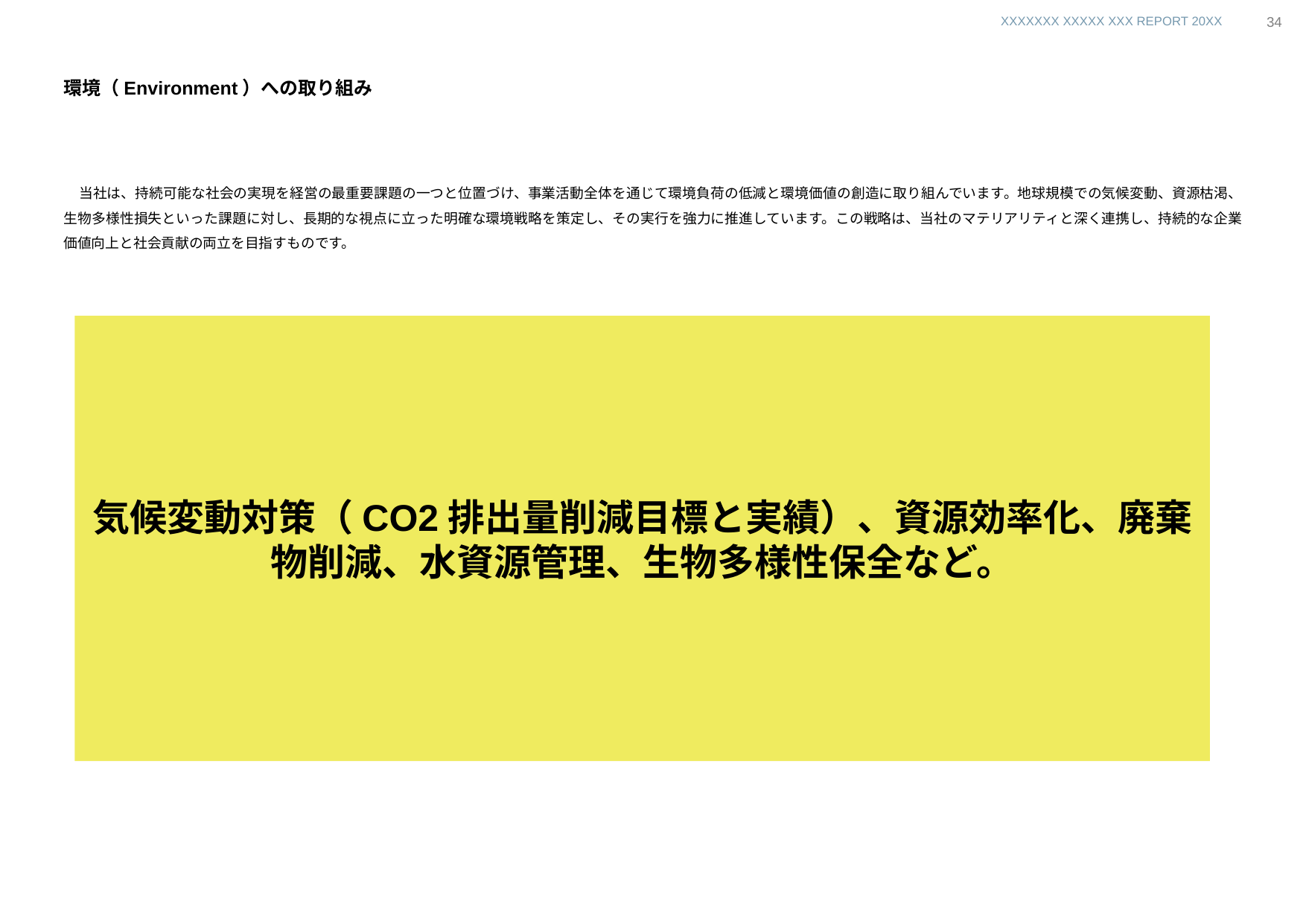

HP
サステナビリティレポート/ESGレポート
有価証券報告書
34
# 環境（Environment）への取り組み
当社は、持続可能な社会の実現を経営の最重要課題の一つと位置づけ、事業活動全体を通じて環境負荷の低減と環境価値の創造に取り組んでいます。地球規模での気候変動、資源枯渇、生物多様性損失といった課題に対し、長期的な視点に立った明確な環境戦略を策定し、その実行を強力に推進しています。この戦略は、当社のマテリアリティと深く連携し、持続的な企業価値向上と社会貢献の両立を目指すものです。

気候変動対策（CO2排出量削減目標と実績）、資源効率化、廃棄物削減、水資源管理、生物多様性保全など。